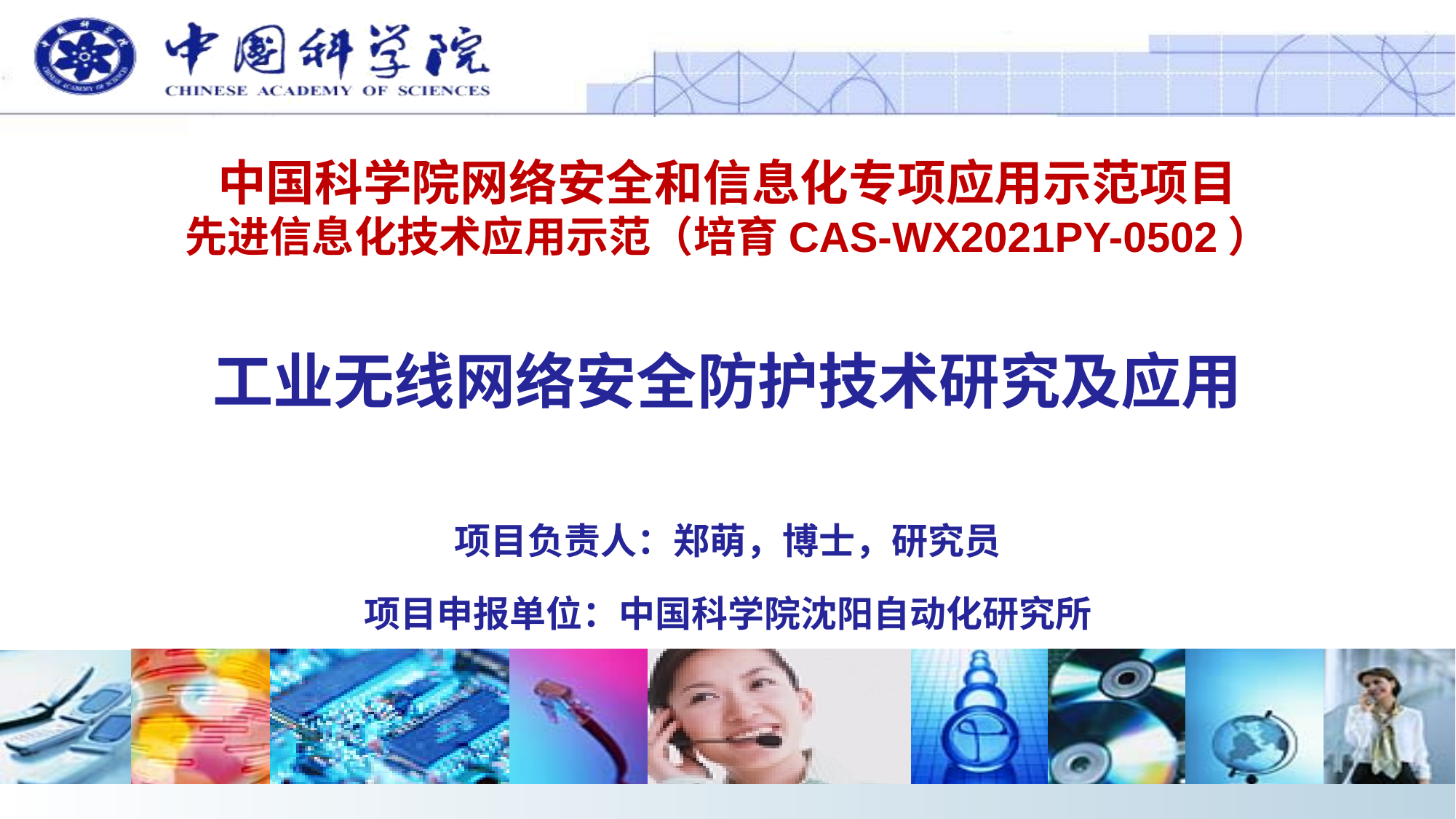

中国科学院网络安全和信息化专项应用示范项目
先进信息化技术应用示范（培育CAS-WX2021PY-0502）

工业无线网络安全防护技术研究及应用
项目负责人：郑萌，博士，研究员
项目申报单位：中国科学院沈阳自动化研究所